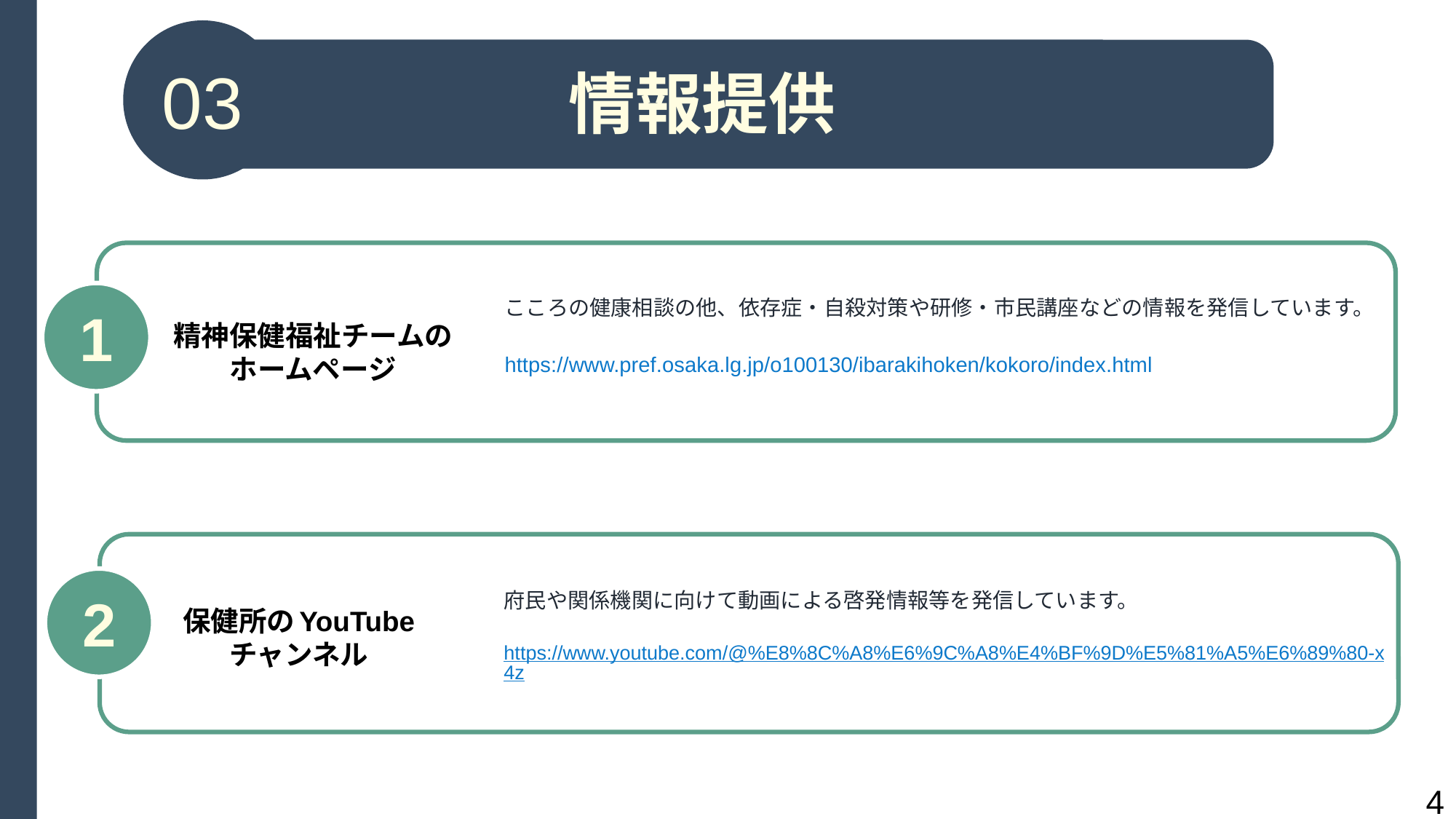

03

情報提供

1
こころの健康相談の他、依存症・自殺対策や研修・市民講座などの情報を発信しています。
精神保健福祉チームの
ホームページ
https://www.pref.osaka.lg.jp/o100130/ibarakihoken/kokoro/index.html

2
府民や関係機関に向けて動画による啓発情報等を発信しています。
保健所のYouTube
チャンネル
https://www.youtube.com/@%E8%8C%A8%E6%9C%A8%E4%BF%9D%E5%81%A5%E6%89%80-x4z